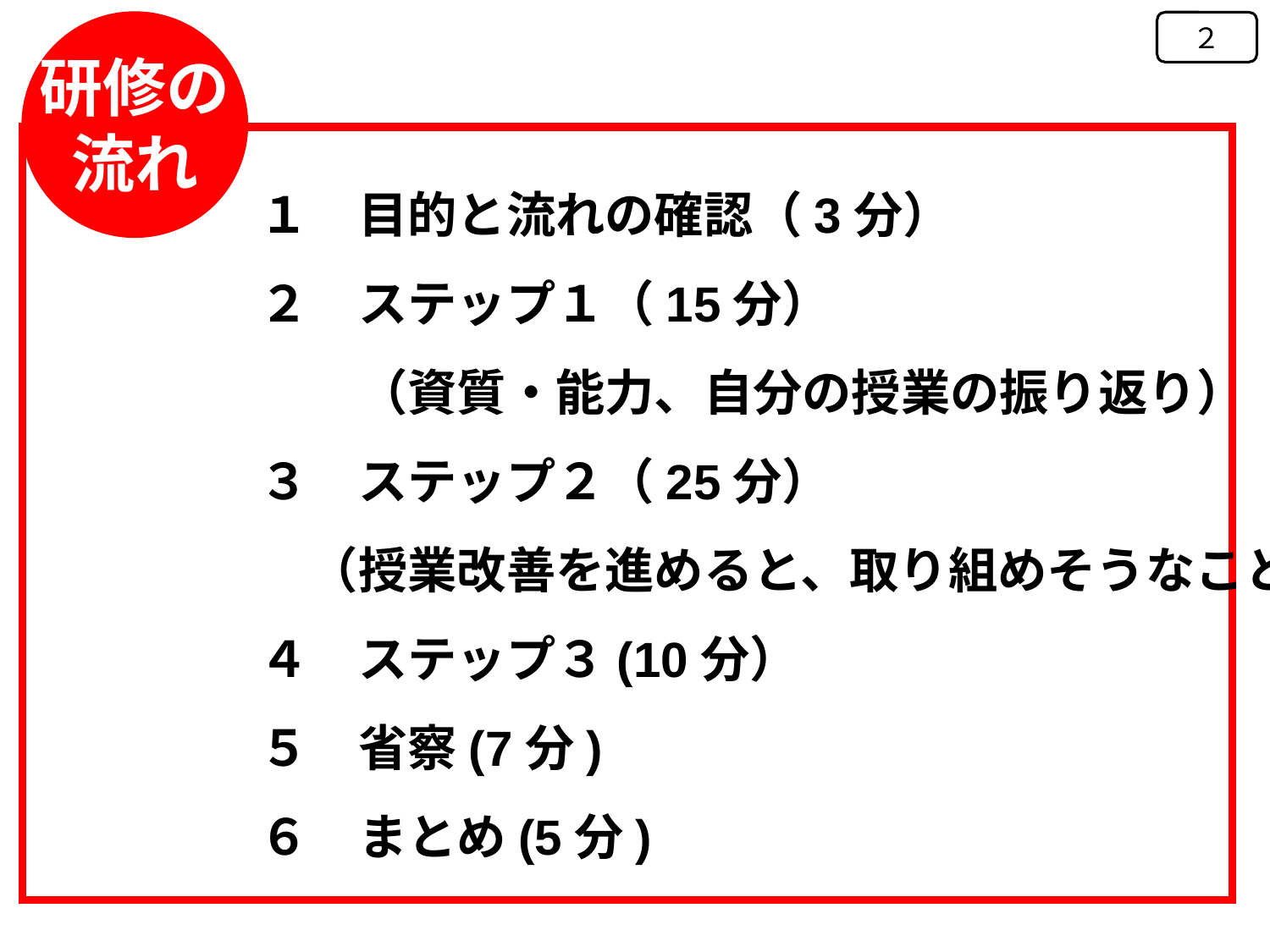

研修の流れ
２

１　目的と流れの確認（3分）
２　ステップ１（15分）
　　（資質・能力、自分の授業の振り返り）
３　ステップ２（25分）
　（授業改善を進めると、取り組めそうなこと）
４　ステップ３(10分）
５　省察(7分)
６　まとめ(5分)